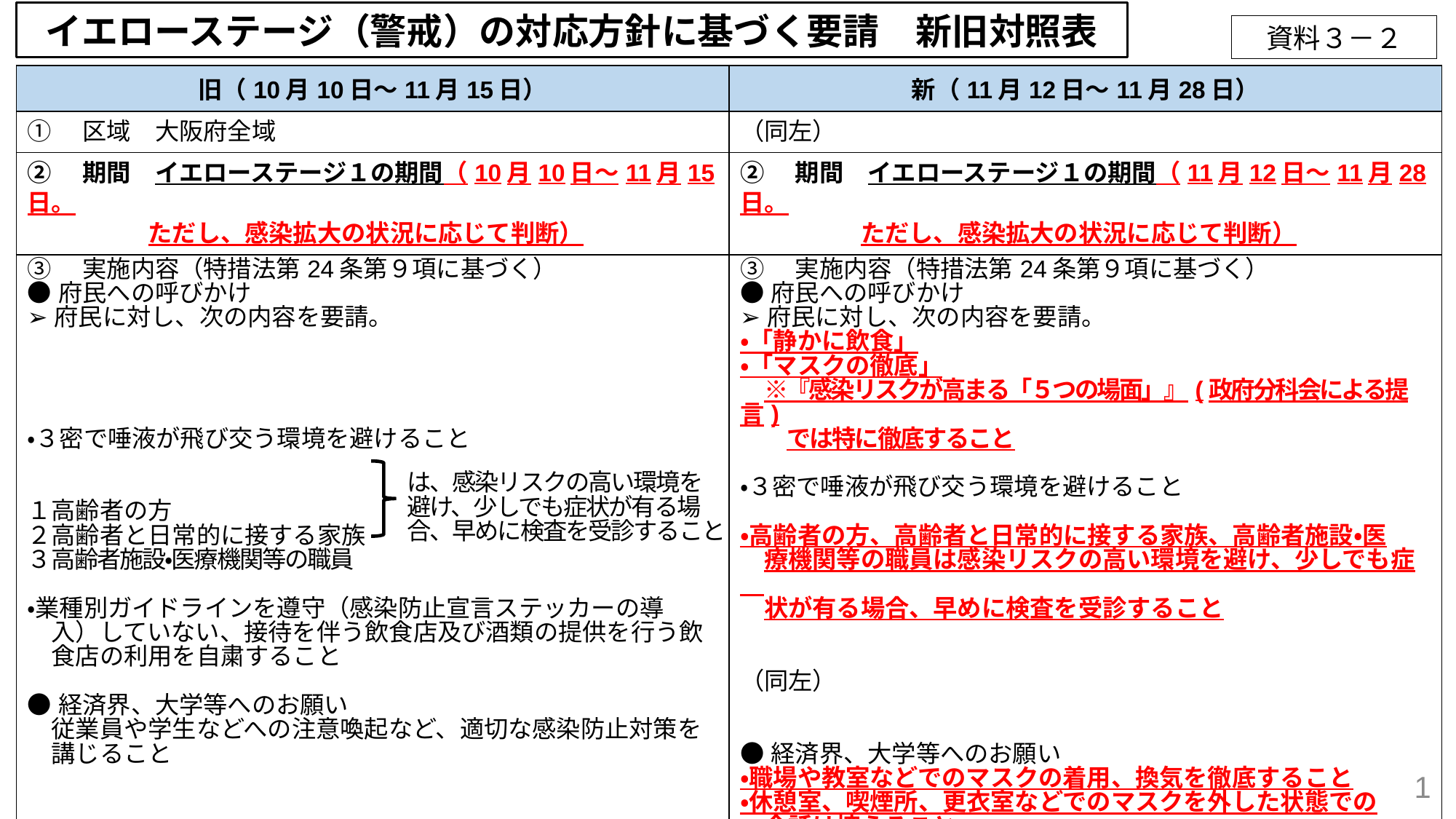

イエローステージ（警戒）の対応方針に基づく要請　新旧対照表
資料３－２
| 旧（10月10日～11月15日） | 新（11月12日～11月28日） |
| --- | --- |
| ①　区域　大阪府全域 | （同左） |
| ②　期間　イエローステージ１の期間（10月10日～11月15日。 　　　　　ただし、感染拡大の状況に応じて判断） | ②　期間　イエローステージ１の期間（11月12日～11月28日。 　　　　　ただし、感染拡大の状況に応じて判断） |
| ③　実施内容（特措法第24条第９項に基づく） ●府民への呼びかけ ➢府民に対し、次の内容を要請。 ・３密で唾液が飛び交う環境を避けること １高齢者の方 ２高齢者と日常的に接する家族　　　　 ３高齢者施設・医療機関等の職員 ・業種別ガイドラインを遵守（感染防止宣言ステッカーの導 　入）していない、接待を伴う飲食店及び酒類の提供を行う飲 　食店の利用を自粛すること ●経済界、大学等へのお願い 　従業員や学生などへの注意喚起など、適切な感染防止対策を 　講じること | ③　実施内容（特措法第24条第９項に基づく） ●府民への呼びかけ ➢府民に対し、次の内容を要請。 ・「静かに飲食」 ・「マスクの徹底」 　※『感染リスクが高まる「５つの場面」』(政府分科会による提言) 　　では特に徹底すること ・３密で唾液が飛び交う環境を避けること 　 ・高齢者の方、高齢者と日常的に接する家族、高齢者施設・医 　療機関等の職員は感染リスクの高い環境を避け、少しでも症　 　状が有る場合、早めに検査を受診すること （同左） ●経済界、大学等へのお願い ・職場や教室などでのマスクの着用、換気を徹底すること ・休憩室、喫煙所、更衣室などでのマスクを外した状態での 　会話は控えること ・従業員の年末年始における休暇の分散取得 |

は、感染リスクの高い環境を
避け、少しでも症状が有る場
合、早めに検査を受診すること
1